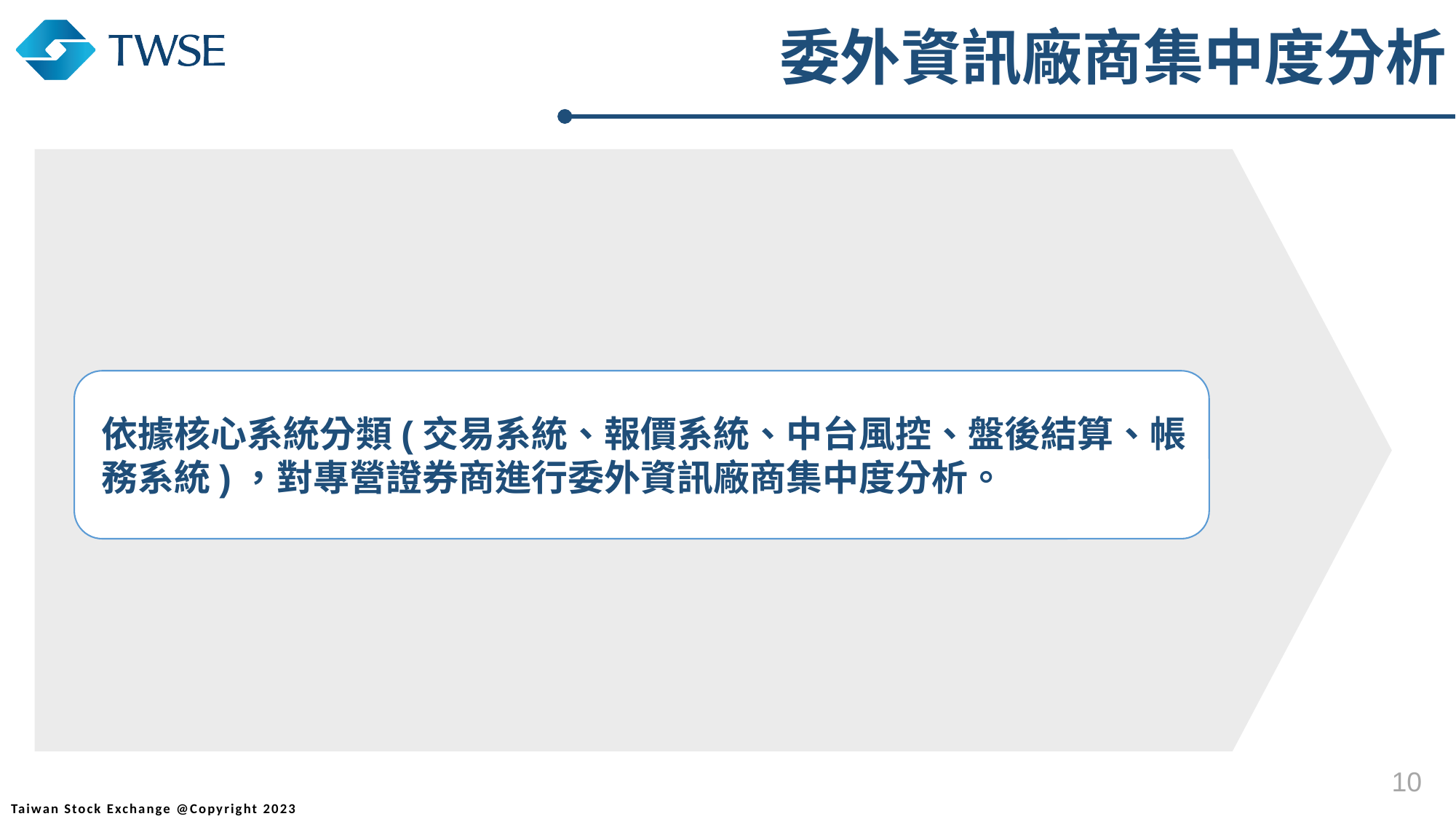

委外資訊廠商集中度分析

依據核心系統分類(交易系統、報價系統、中台風控、盤後結算、帳
務系統)，對專營證券商進行委外資訊廠商集中度分析。
10